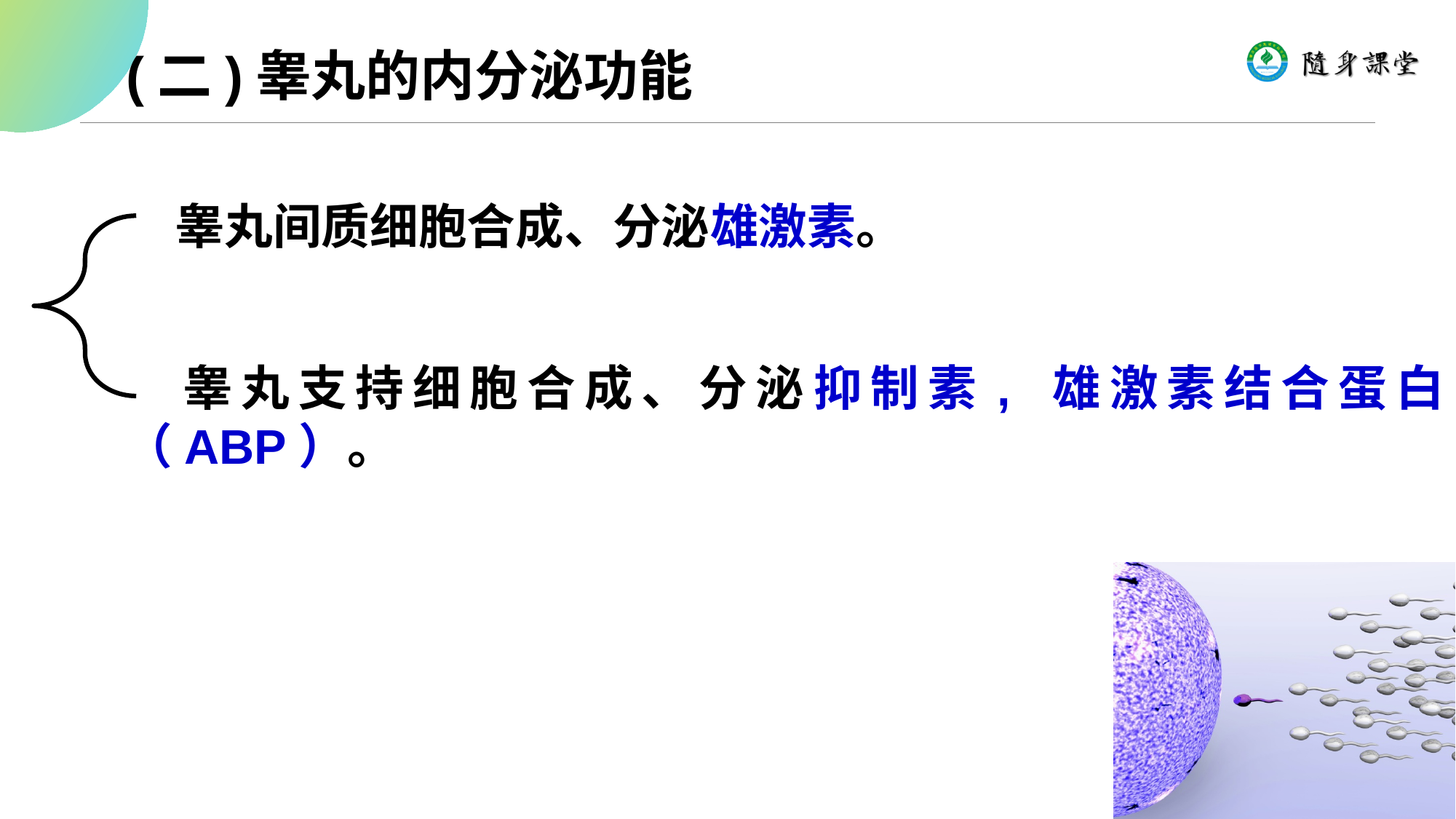

(二)睾丸的内分泌功能
 　睾丸间质细胞合成、分泌雄激素。

  睾丸支持细胞合成、分泌抑制素, 雄激素结合蛋白（ABP）。